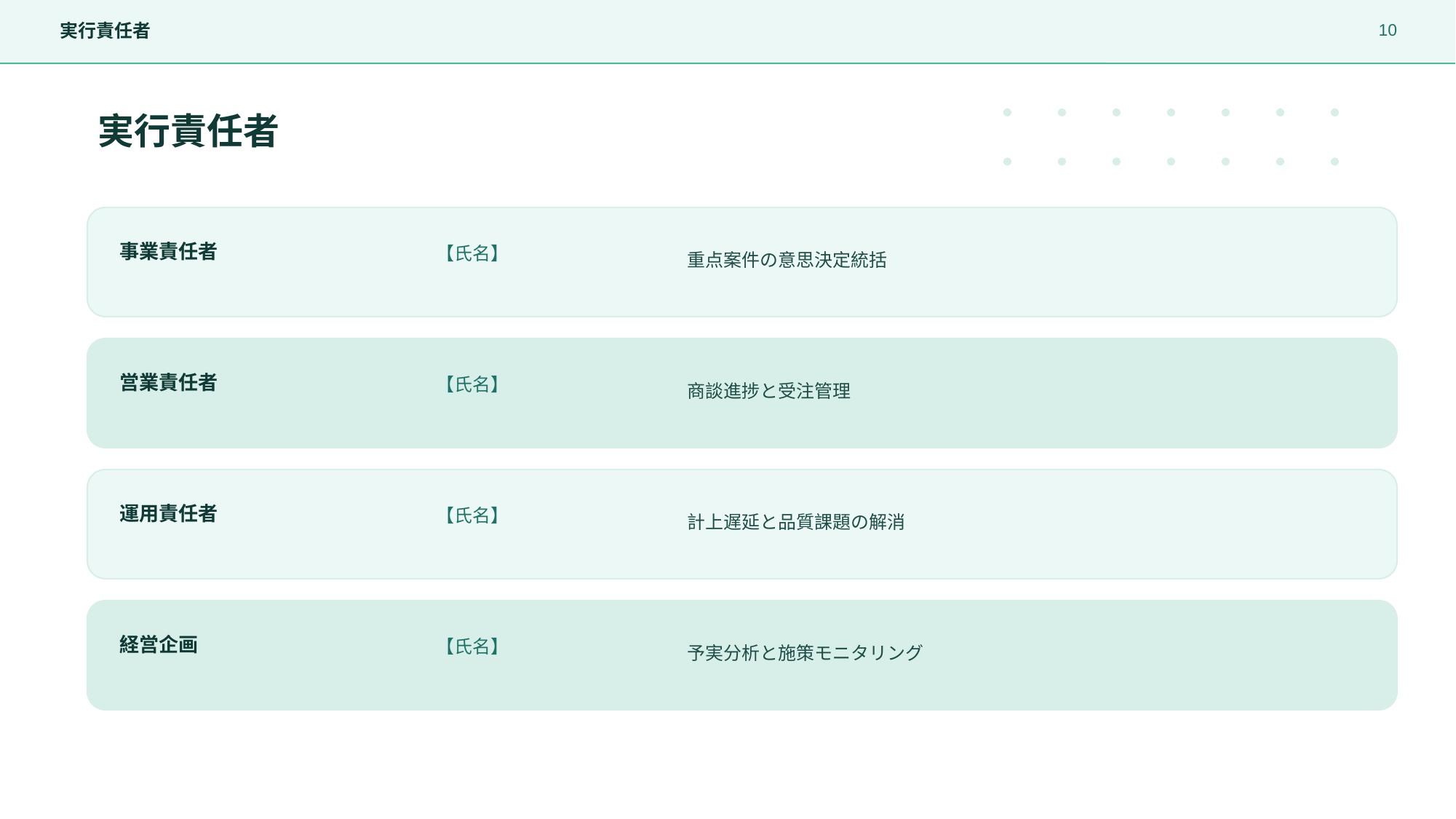

10
実行責任者

実行責任者

重点案件の意思決定統括
事業責任者
【氏名】

商談進捗と受注管理
営業責任者
【氏名】

計上遅延と品質課題の解消
運用責任者
【氏名】

予実分析と施策モニタリング
経営企画
【氏名】